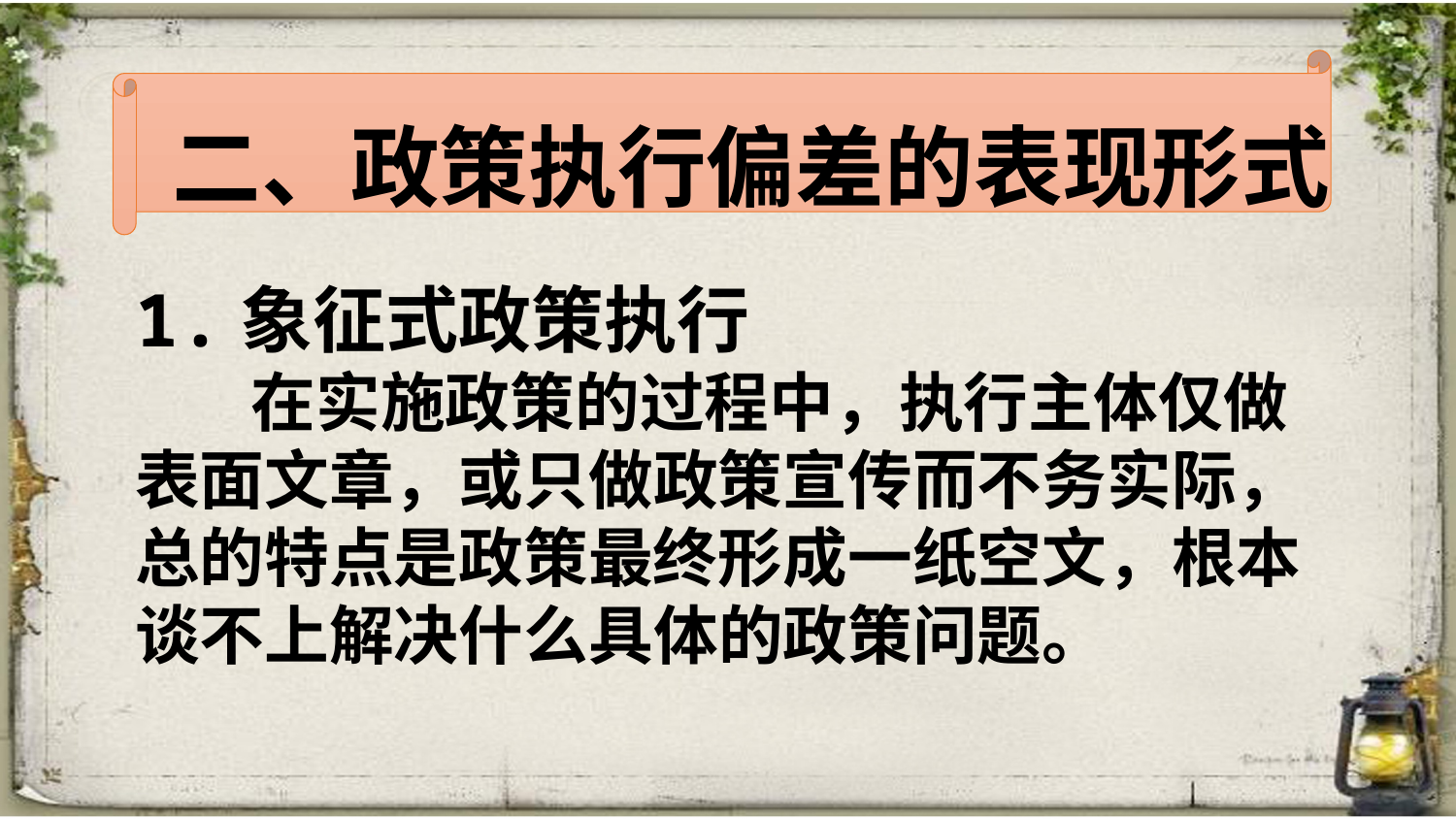

二、政策执行偏差的表现形式
1.象征式政策执行
             在实施政策的过程中，执行主体仅做表面文章，或只做政策宣传而不务实际，总的特点是政策最终形成一纸空文，根本谈不上解决什么具体的政策问题。